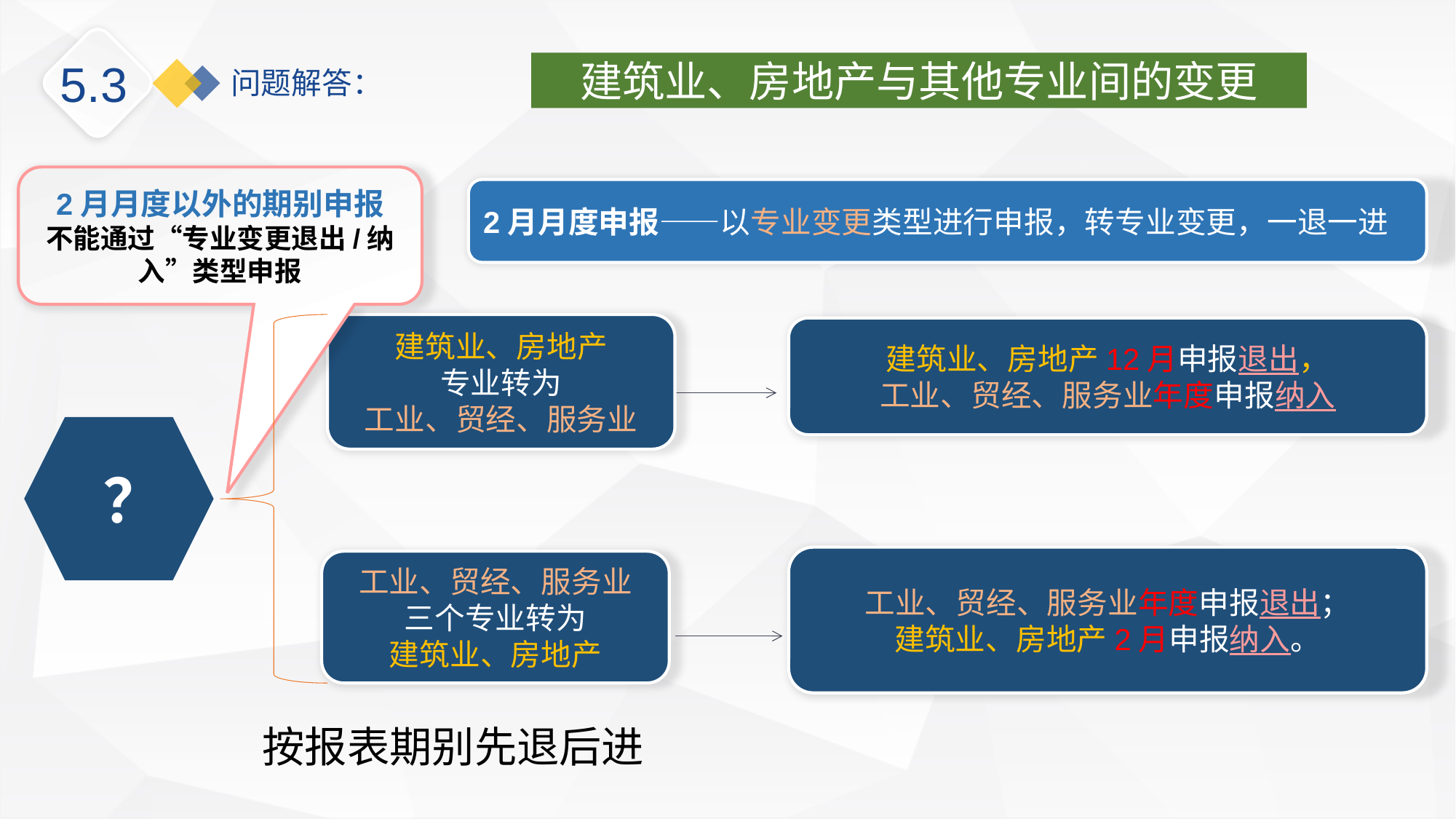

5.3
建筑业、房地产与其他专业间的变更
问题解答：

2月月度以外的期别申报
不能通过“专业变更退出/纳入”类型申报
2月月度申报——以专业变更类型进行申报，转专业变更，一退一进

建筑业、房地产
专业转为
工业、贸经、服务业
建筑业、房地产12月申报退出，
工业、贸经、服务业年度申报纳入
 ？

工业、贸经、服务业年度申报退出；
建筑业、房地产2月申报纳入。

工业、贸经、服务业
三个专业转为
建筑业、房地产
按报表期别先退后进
62